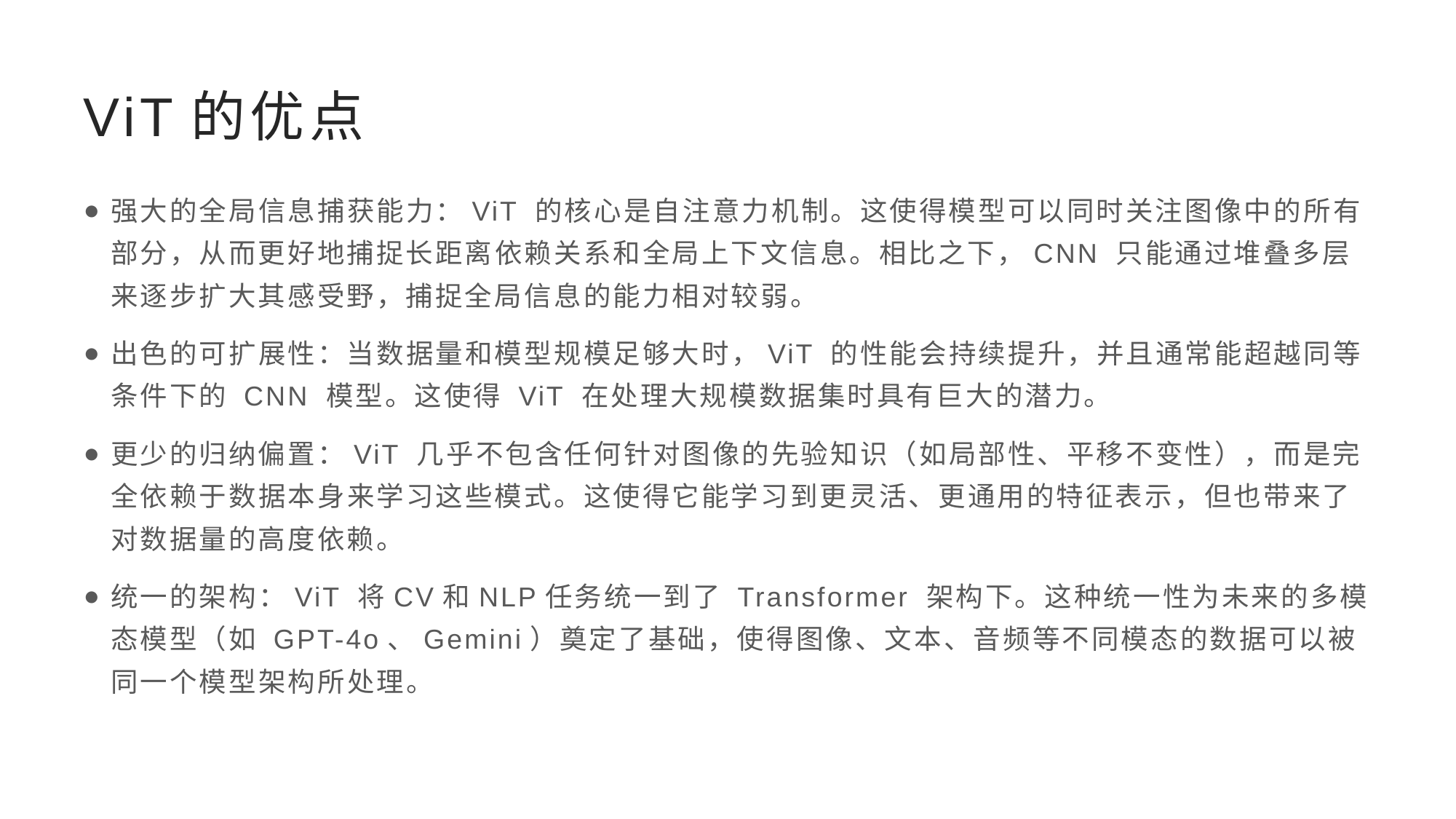

# ViT的优点
强大的全局信息捕获能力：ViT 的核心是自注意力机制。这使得模型可以同时关注图像中的所有部分，从而更好地捕捉长距离依赖关系和全局上下文信息。相比之下，CNN 只能通过堆叠多层来逐步扩大其感受野，捕捉全局信息的能力相对较弱。
出色的可扩展性：当数据量和模型规模足够大时，ViT 的性能会持续提升，并且通常能超越同等条件下的 CNN 模型。这使得 ViT 在处理大规模数据集时具有巨大的潜力。
更少的归纳偏置：ViT 几乎不包含任何针对图像的先验知识（如局部性、平移不变性），而是完全依赖于数据本身来学习这些模式。这使得它能学习到更灵活、更通用的特征表示，但也带来了对数据量的高度依赖。
统一的架构：ViT 将CV和NLP任务统一到了 Transformer 架构下。这种统一性为未来的多模态模型（如 GPT-4o、Gemini）奠定了基础，使得图像、文本、音频等不同模态的数据可以被同一个模型架构所处理。